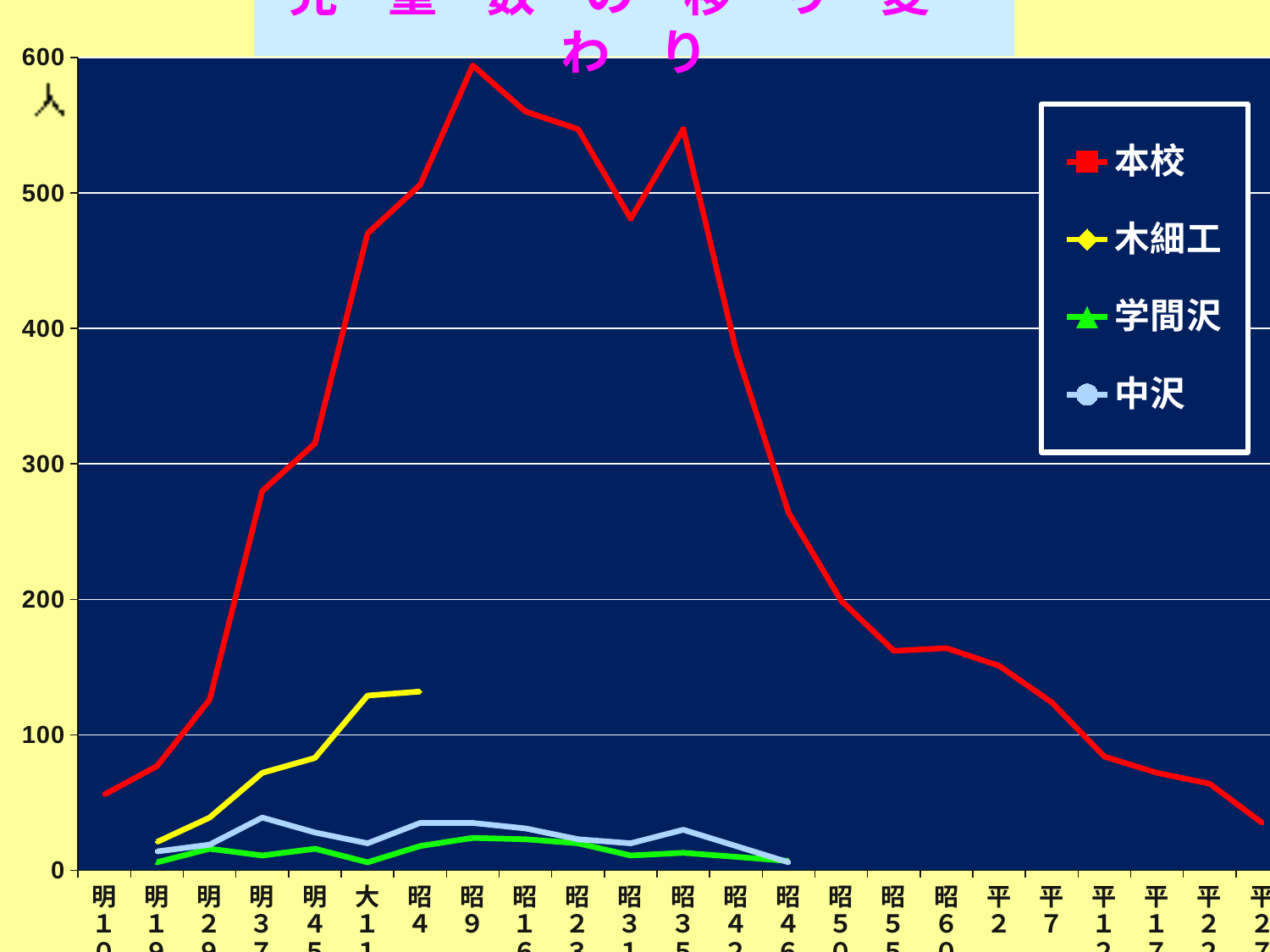

### Chart

| Category | 本校 | 木細工 | 学間沢 | 中沢 |
|---|---|---|---|---|
| 明１０ | 56.0 | None | None | None |
| 明１９ | 77.0 | 21.0 | 6.0 | 14.0 |
| 明２９ | 126.0 | 39.0 | 16.0 | 19.0 |
| 明３７ | 280.0 | 72.0 | 11.0 | 39.0 |
| 明４５ | 315.0 | 83.0 | 16.0 | 28.0 |
| 大１１ | 470.0 | 129.0 | 6.0 | 20.0 |
| 昭４ | 506.0 | 132.0 | 18.0 | 35.0 |
| 昭９ | 594.0 | None | 24.0 | 35.0 |
| 昭１６ | 560.0 | None | 23.0 | 31.0 |
| 昭２３ | 547.0 | None | 20.0 | 23.0 |
| 昭３１ | 481.0 | None | 11.0 | 20.0 |
| 昭３５ | 547.0 | None | 13.0 | 30.0 |
| 昭４２ | 384.0 | None | 10.0 | 18.0 |
| 昭４６ | 264.0 | None | 7.0 | 6.0 |
| 昭５０ | 199.0 | None | None | None |
| 昭５５ | 162.0 | None | None | None |
| 昭６０ | 164.0 | None | None | None |
| 平２ | 151.0 | None | None | None |
| 平７ | 124.0 | None | None | None |
| 平１２ | 84.0 | None | None | None |
| 平１７ | 72.0 | None | None | None |
| 平２２ | 64.0 | None | None | None |
| 平２７ | 35.0 | None | None | None |
児　童　数　の　移　り　変　わ　り
#